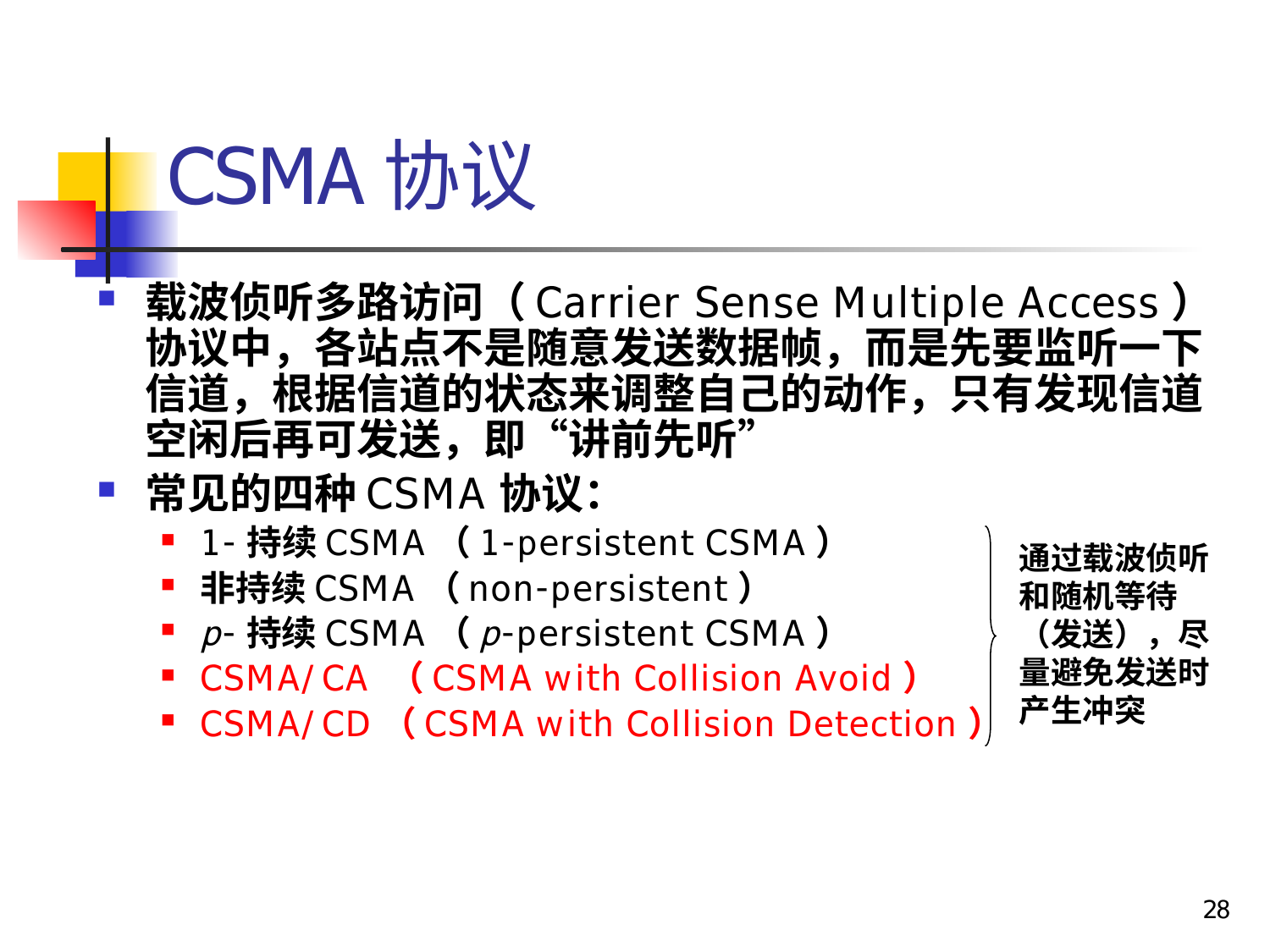

# CSMA协议
载波侦听多路访问（Carrier Sense Multiple Access）协议中，各站点不是随意发送数据帧，而是先要监听一下信道，根据信道的状态来调整自己的动作，只有发现信道空闲后再可发送，即“讲前先听”
常见的四种CSMA协议：
1-持续CSMA（1-persistent CSMA）
非持续CSMA（non-persistent）
p-持续CSMA（p-persistent CSMA）
CSMA/CA （CSMA with Collision Avoid）
CSMA/CD（CSMA with Collision Detection）

通过载波侦听和随机等待（发送），尽量避免发送时产生冲突
28